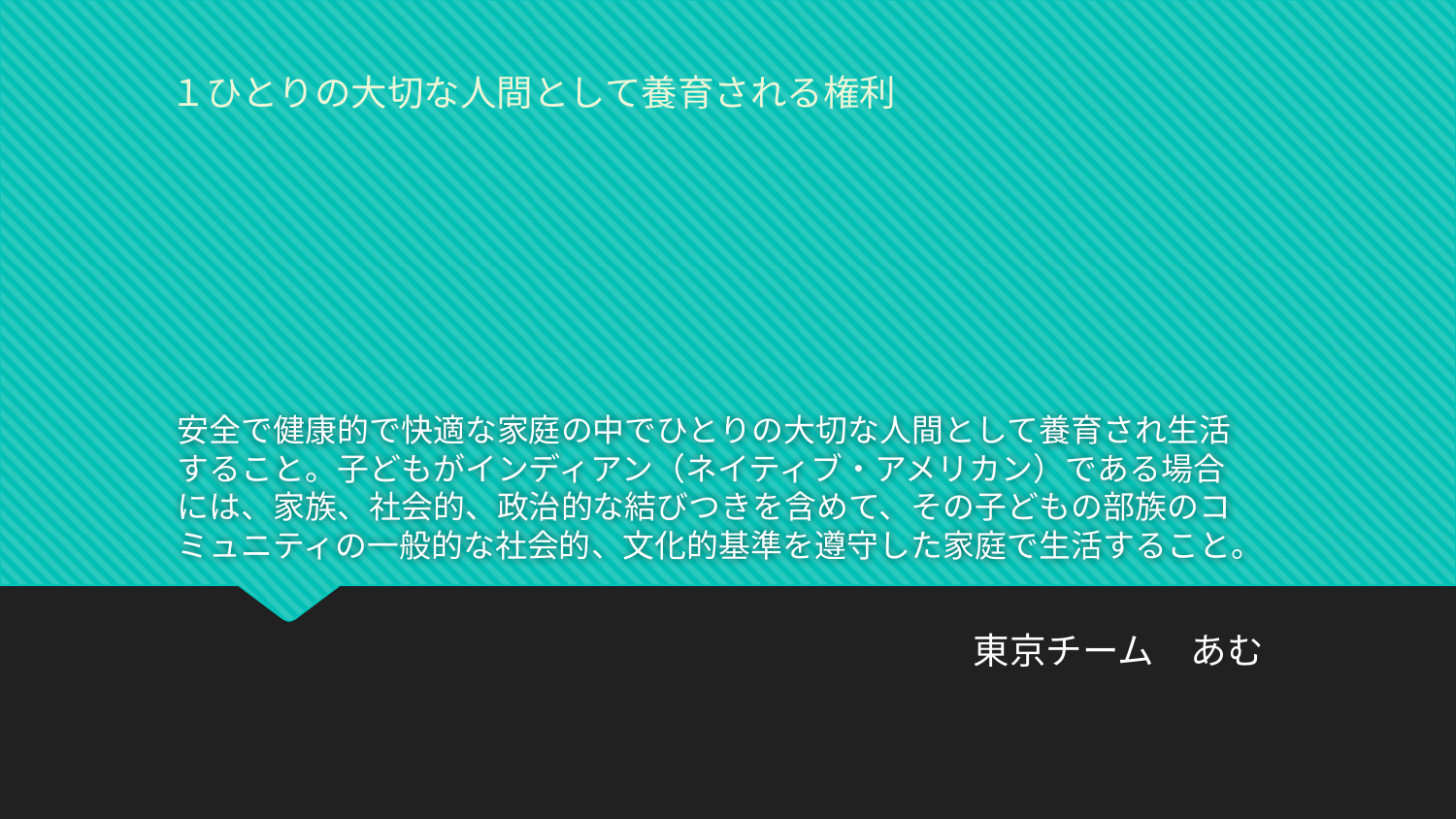

１ひとりの大切な人間として養育される権利
# 安全で健康的で快適な家庭の中でひとりの大切な人間として養育され生活すること。子どもがインディアン（ネイティブ・アメリカン）である場合には、家族、社会的、政治的な結びつきを含めて、その子どもの部族のコミュニティの一般的な社会的、文化的基準を遵守した家庭で生活すること。
東京チーム　あむ